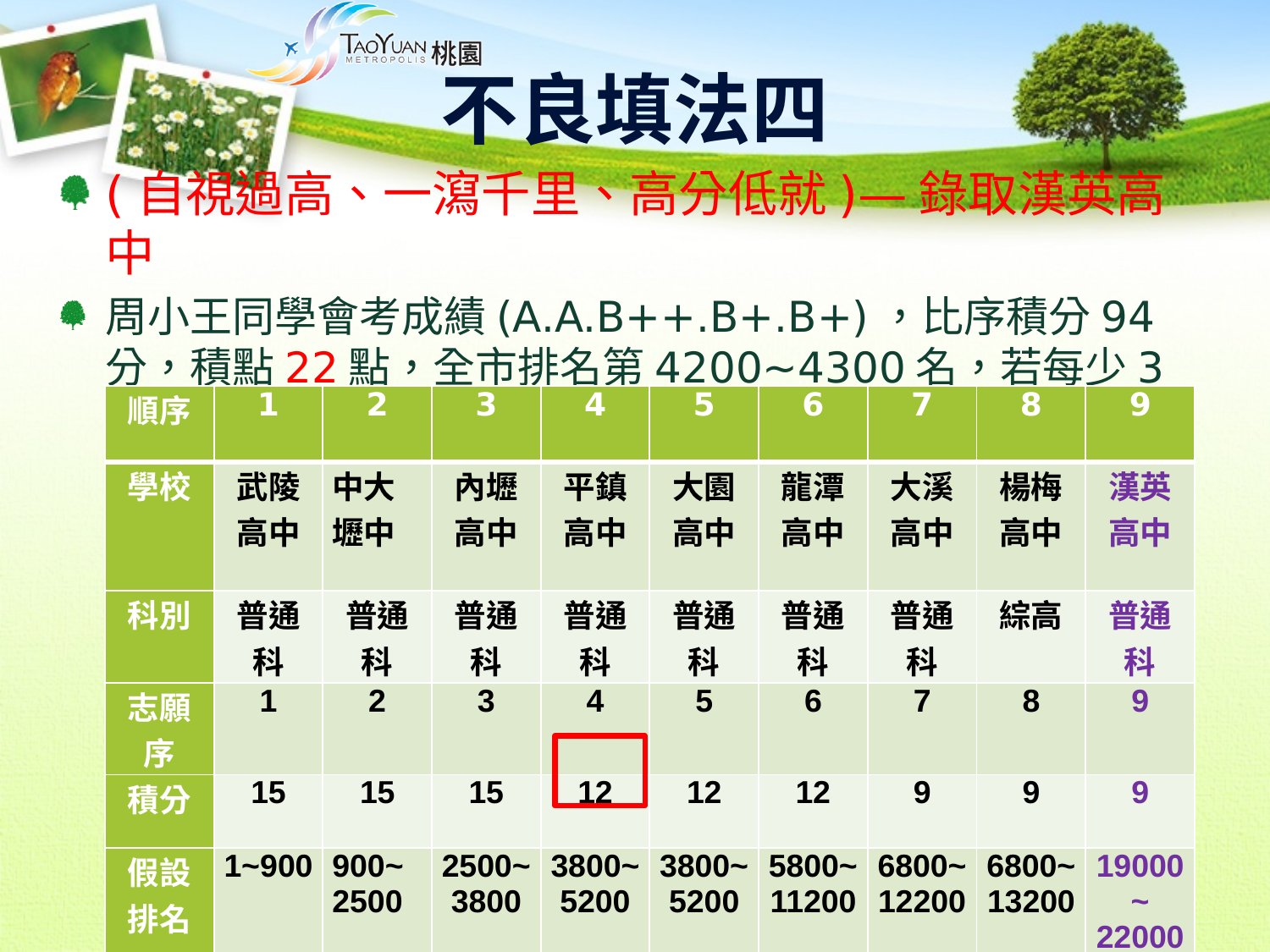

# 不良填法四
(自視過高、一瀉千里、高分低就)—錄取漢英高中
周小王同學會考成績(A.A.B++.B+.B+)，比序積分94分，積點22點，全市排名第4200~4300名，若每少3分平均排名掉3000~4000名。

| 順序 | 1 | 2 | 3 | 4 | 5 | 6 | 7 | 8 | 9 |
| --- | --- | --- | --- | --- | --- | --- | --- | --- | --- |
| 學校 | 武陵高中 | 中大壢中 | 內壢高中 | 平鎮高中 | 大園高中 | 龍潭高中 | 大溪高中 | 楊梅高中 | 漢英高中 |
| 科別 | 普通科 | 普通科 | 普通科 | 普通科 | 普通科 | 普通科 | 普通科 | 綜高 | 普通科 |
| 志願序 | 1 | 2 | 3 | 4 | 5 | 6 | 7 | 8 | 9 |
| 積分 | 15 | 15 | 15 | 12 | 12 | 12 | 9 | 9 | 9 |
| 假設排名 | 1~900 | 900~ 2500 | 2500~ 3800 | 3800~ 5200 | 3800~ 5200 | 5800~ 11200 | 6800~ 12200 | 6800~ 13200 | 19000~ 22000 |

17